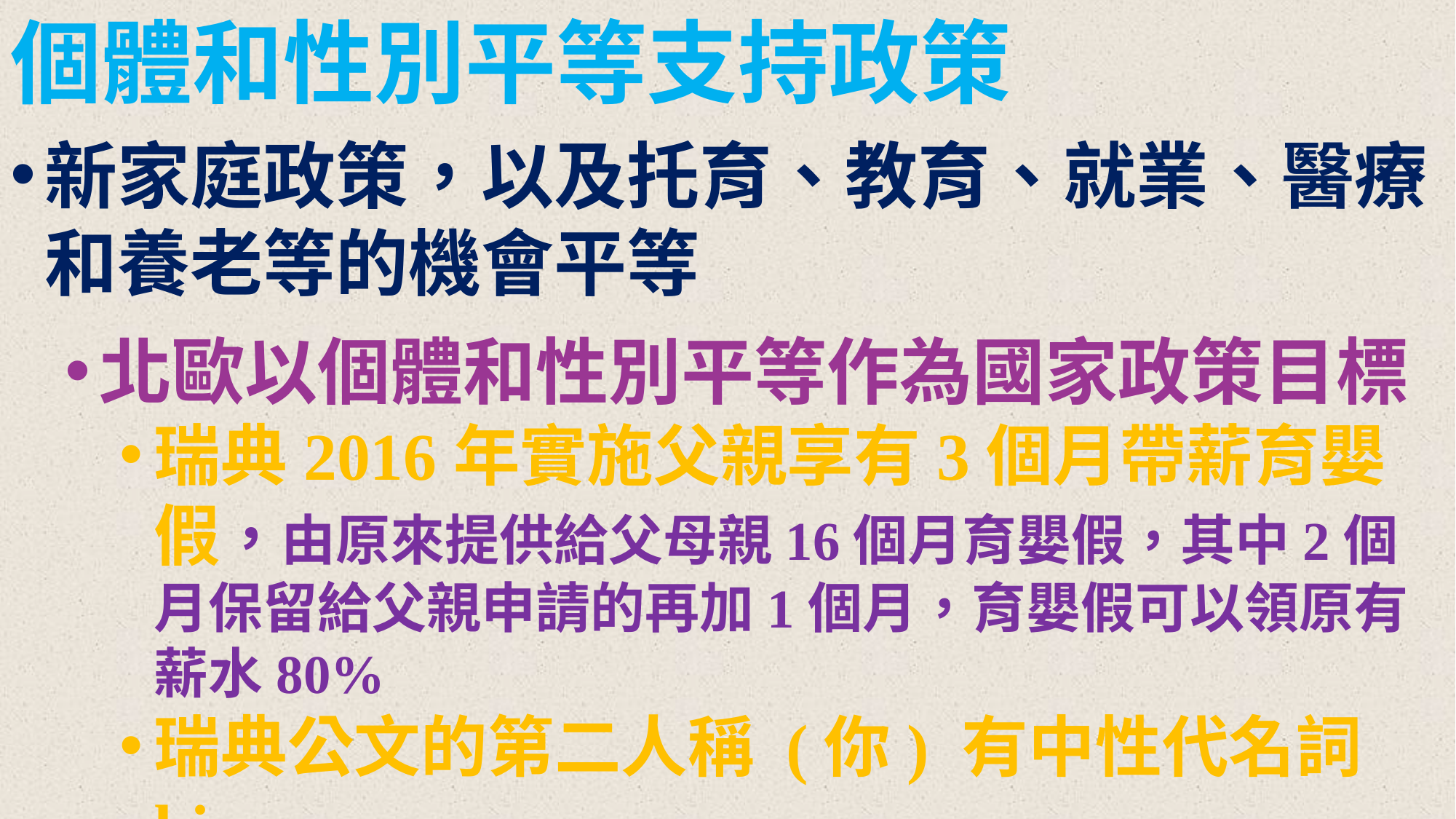

個體和性別平等支持政策
新家庭政策，以及托育、教育、就業、醫療和養老等的機會平等

北歐以個體和性別平等作為國家政策目標
瑞典2016年實施父親享有3個月帶薪育嬰假，由原來提供給父母親16個月育嬰假，其中2個月保留給父親申請的再加1個月，育嬰假可以領原有薪水80%
瑞典公文的第二人稱 (你) 有中性代名詞him
中性顏色是Tiffany藍紫色